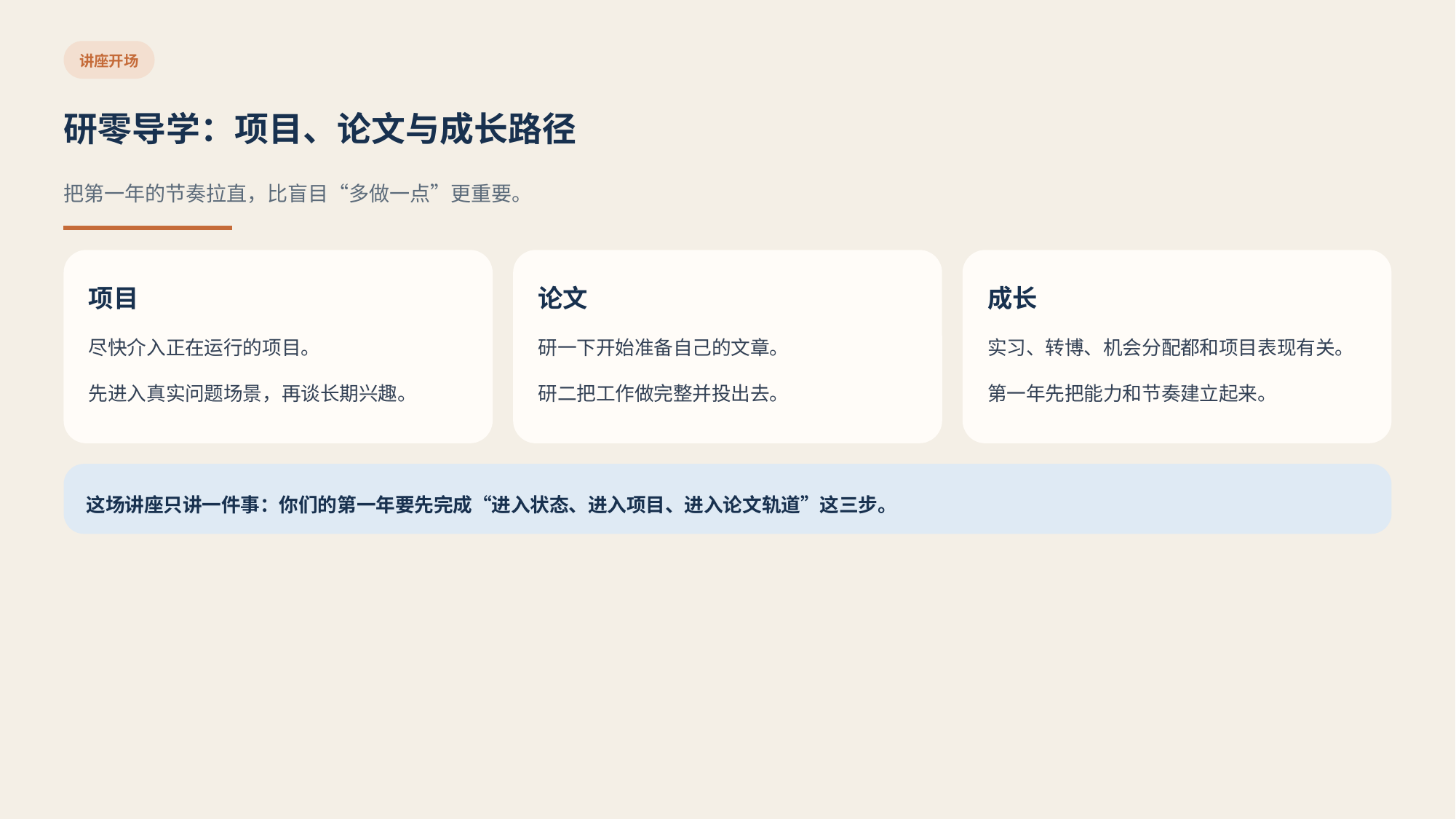

讲座开场
研零导学：项目、论文与成长路径
把第一年的节奏拉直，比盲目“多做一点”更重要。

项目
论文
成长
尽快介入正在运行的项目。
研一下开始准备自己的文章。
实习、转博、机会分配都和项目表现有关。
先进入真实问题场景，再谈长期兴趣。
研二把工作做完整并投出去。
第一年先把能力和节奏建立起来。

这场讲座只讲一件事：你们的第一年要先完成“进入状态、进入项目、进入论文轨道”这三步。